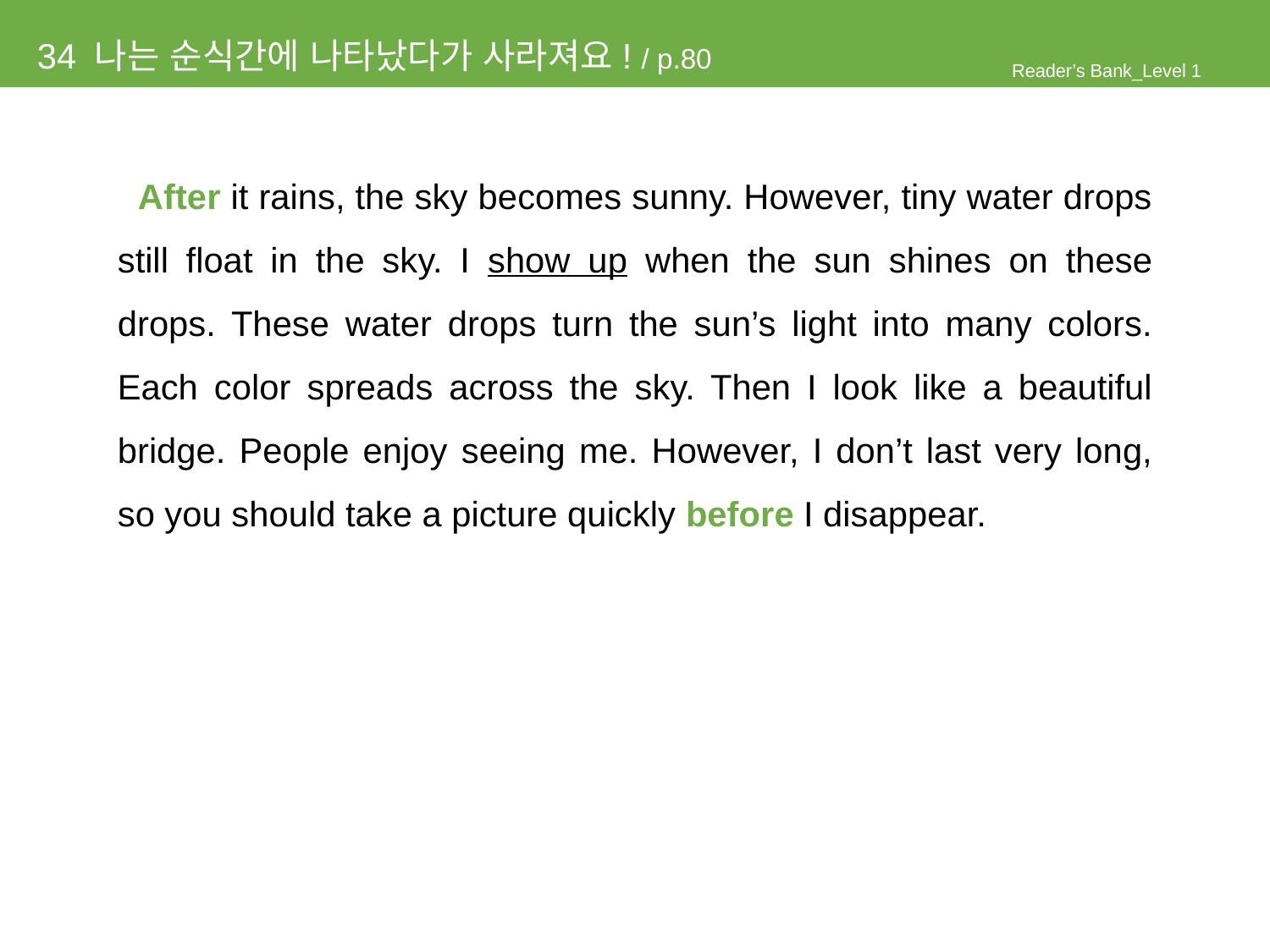

# 34 나는 순식간에 나타났다가 사라져요! / p.80
Reader’s Bank_Level 1

  After it rains, the sky becomes sunny. However, tiny water drops still float in the sky. I show up when the sun shines on these drops. These water drops turn the sun’s light into many colors. Each color spreads across the sky. Then I look like a beautiful bridge. People enjoy seeing me. However, I don’t last very long, so you should take a picture quickly before I disappear.